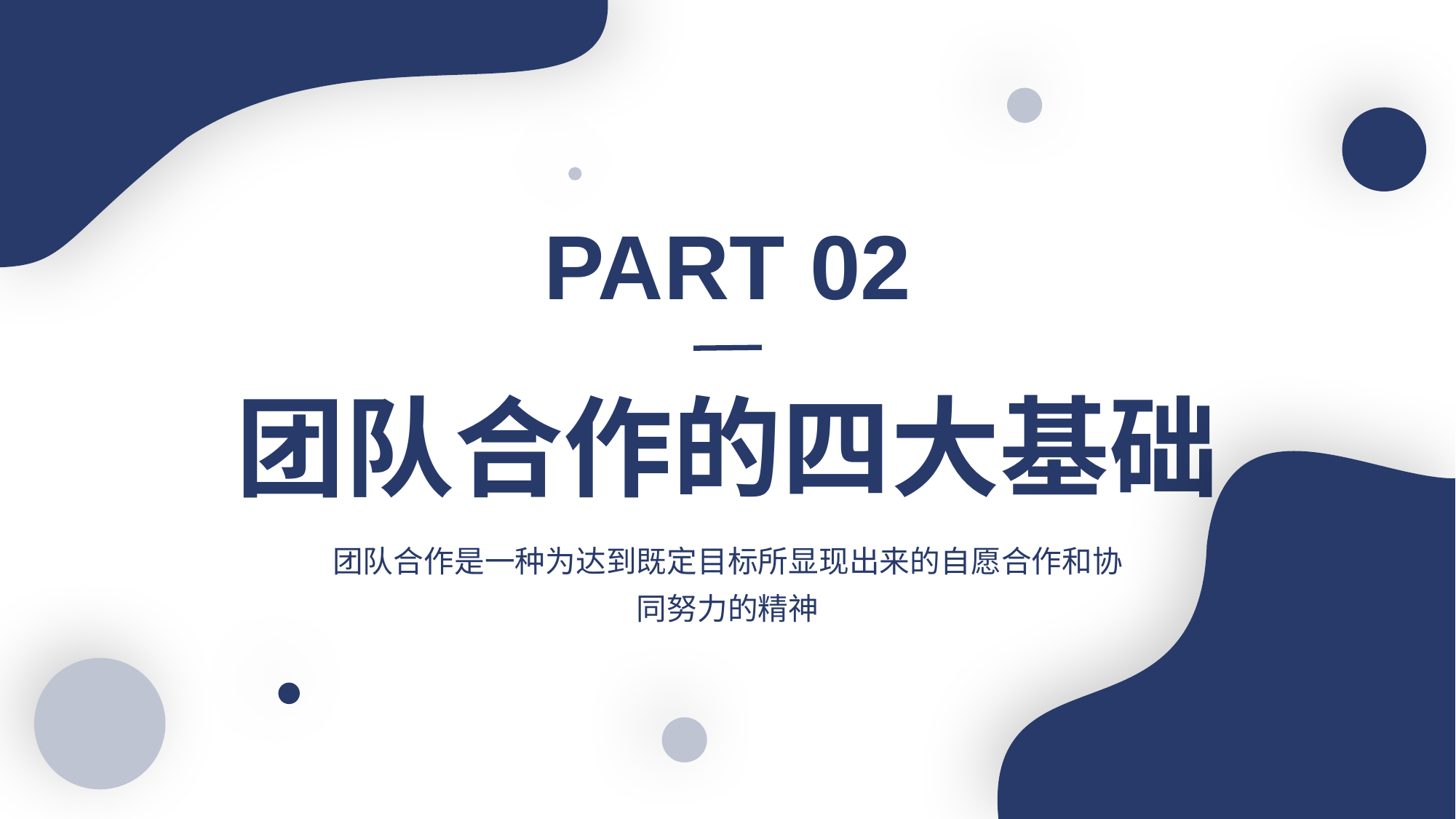

PART 02
团队合作的四大基础

团队合作是一种为达到既定目标所显现出来的自愿合作和协同努力的精神